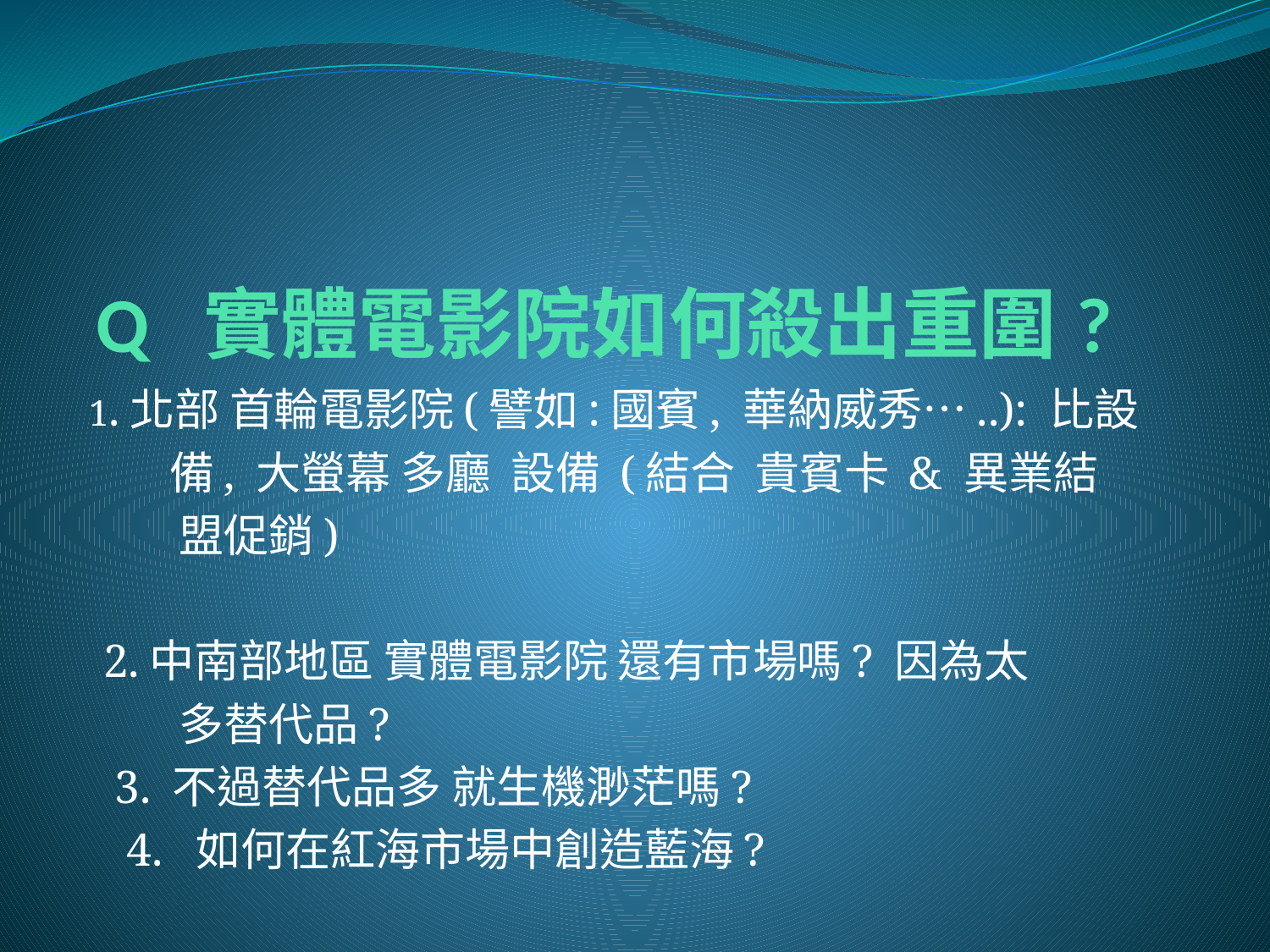

# Q  實體電影院如何殺出重圍?
 1.北部 首輪電影院(譬如:國賓, 華納威秀…..): 比設
        備, 大螢幕 多廳  設備 (結合  貴賓卡 & 異業結
         盟促銷)

  2.中南部地區 實體電影院 還有市場嗎? 因為太
         多替代品?
   3. 不過替代品多 就生機渺茫嗎?
    4.  如何在紅海市場中創造藍海?